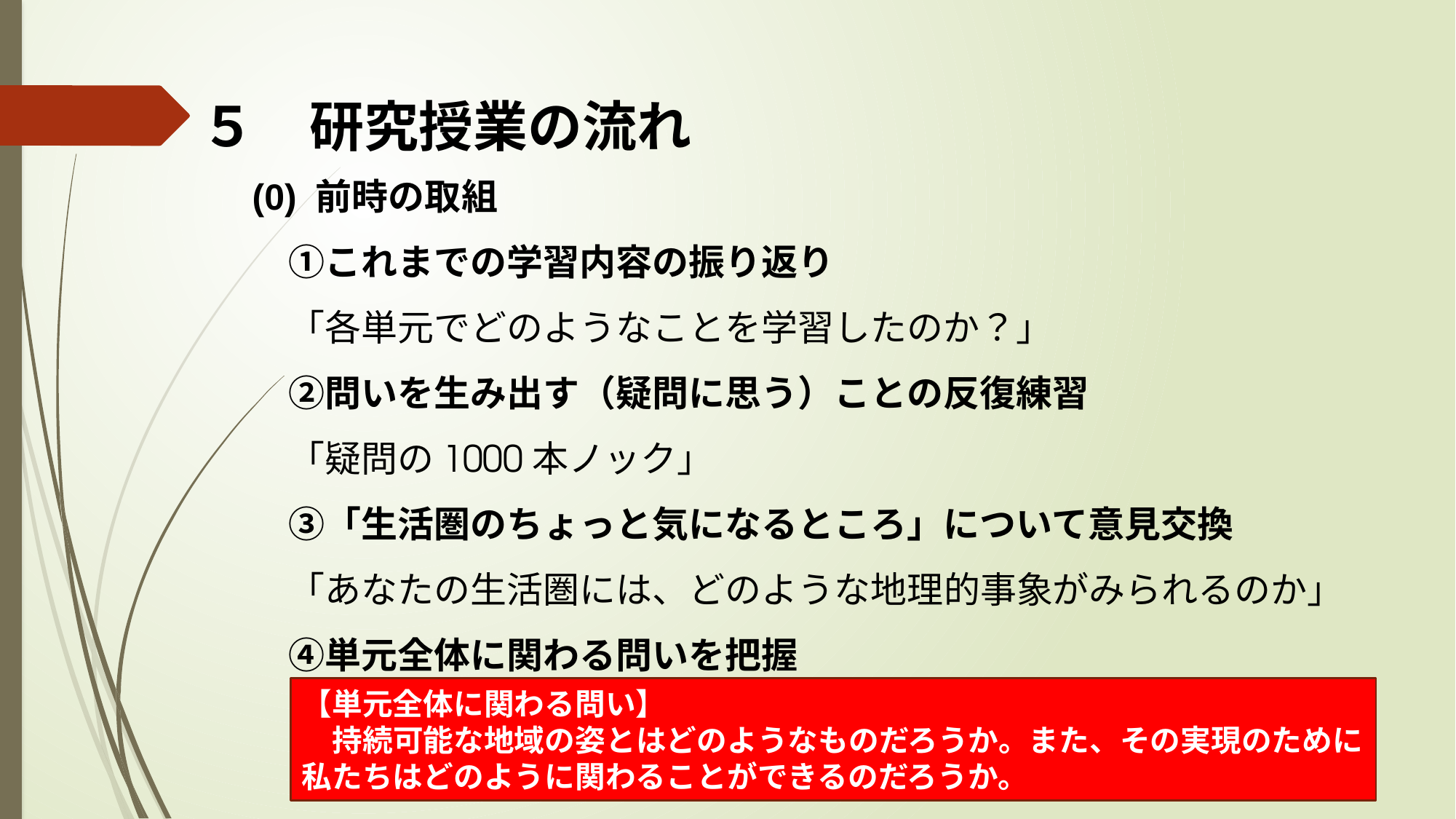

# ５　研究授業の流れ
(0) 前時の取組
　①これまでの学習内容の振り返り
　「各単元でどのようなことを学習したのか？」
　②問いを生み出す（疑問に思う）ことの反復練習
　「疑問の1000本ノック」
　③「生活圏のちょっと気になるところ」について意見交換
　「あなたの生活圏には、どのような地理的事象がみられるのか」
　④単元全体に関わる問いを把握

【単元全体に関わる問い】
　持続可能な地域の姿とはどのようなものだろうか。また、その実現のために私たちはどのように関わることができるのだろうか。